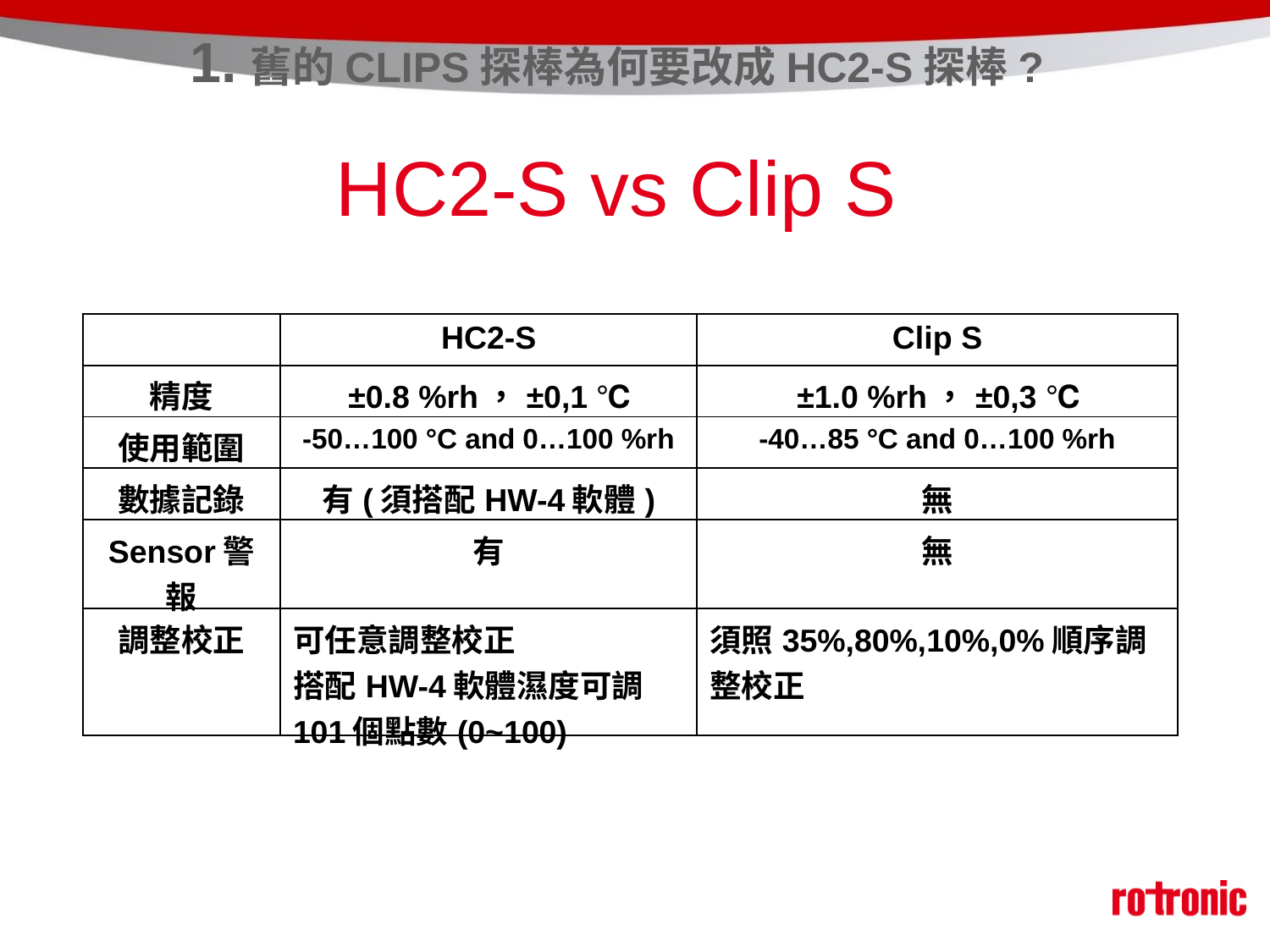

1.舊的CLIPS探棒為何要改成HC2-S探棒?
# HC2-S vs Clip S
|  | HC2-S | Clip S |
| --- | --- | --- |
| 精度 | ±0.8 %rh，±0,1 ℃ | ±1.0 %rh，±0,3 ℃ |
| 使用範圍 | -50…100 °C and 0…100 %rh | -40…85 °C and 0…100 %rh |
| 數據記錄 | 有(須搭配HW-4軟體) | 無 |
| Sensor警報 | 有 | 無 |
| 調整校正 | 可任意調整校正 搭配HW-4軟體濕度可調101個點數(0~100) | 須照35%,80%,10%,0%順序調整校正 |